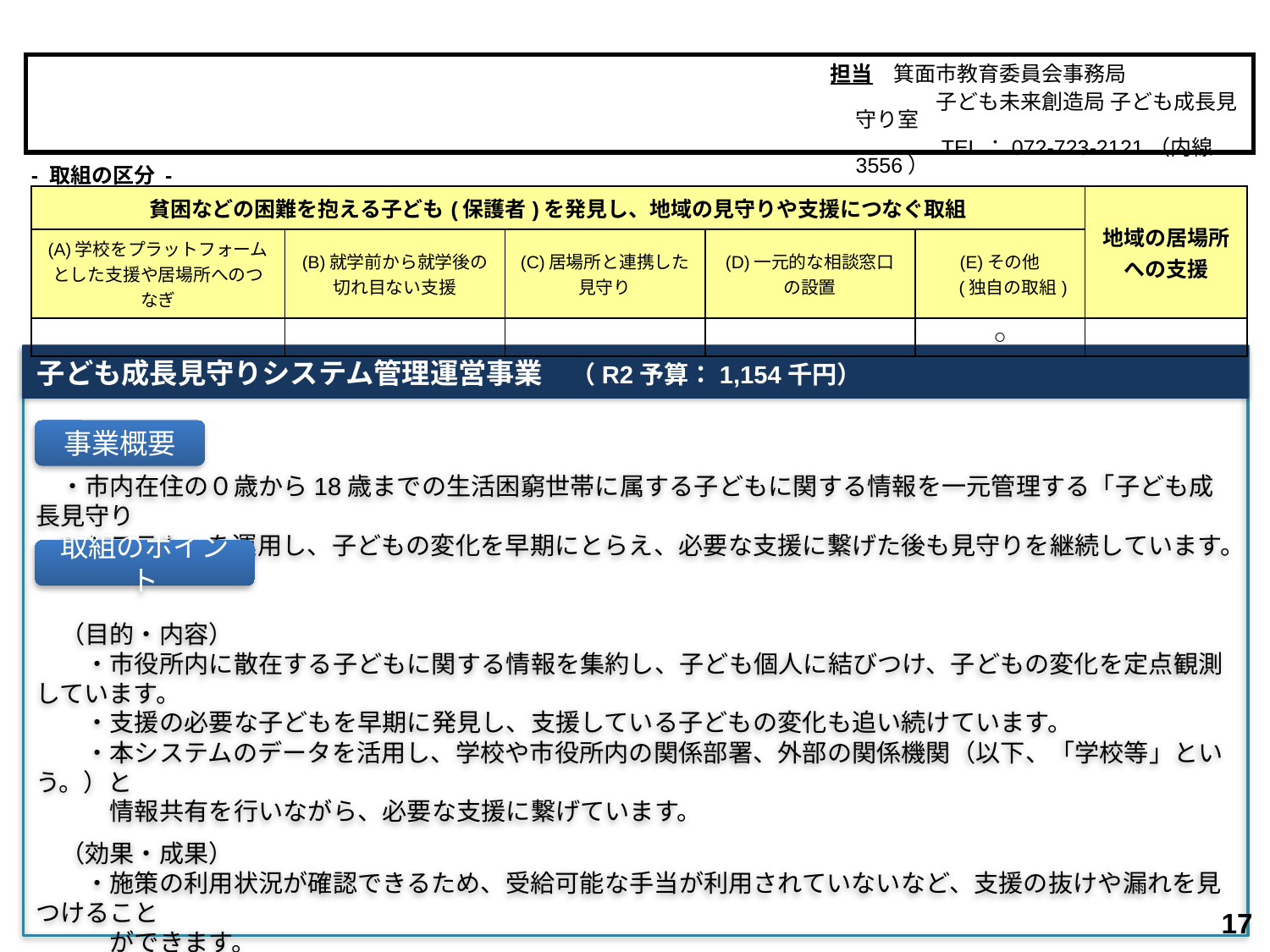

担当　箕面市教育委員会事務局
　　　　　子ども未来創造局 子ども成長見守り室
　　　　　TEL：072-723-2121（内線3556）

箕面市
- 取組の区分 -
| 貧困などの困難を抱える子ども(保護者)を発見し、地域の見守りや支援につなぐ取組 |  |  |  |  | 地域の居場所 への支援 |
| --- | --- | --- | --- | --- | --- |
| (A)学校をプラットフォームとした支援や居場所へのつなぎ | (B)就学前から就学後の 切れ目ない支援 | (C)居場所と連携した 見守り | (D)一元的な相談窓口 の設置 | (E)その他 　 (独自の取組) |  |
|  |  |  |  | ○ |  |
子ども成長見守りシステム管理運営事業　（R2予算：1,154千円）

　・市内在住の０歳から18歳までの生活困窮世帯に属する子どもに関する情報を一元管理する「子ども成長見守り
　　システム」を運用し、子どもの変化を早期にとらえ、必要な支援に繋げた後も見守りを継続しています。

　（目的・内容）
　　・市役所内に散在する子どもに関する情報を集約し、子ども個人に結びつけ、子どもの変化を定点観測しています。
　　・支援の必要な子どもを早期に発見し、支援している子どもの変化も追い続けています。
　　・本システムのデータを活用し、学校や市役所内の関係部署、外部の関係機関（以下、「学校等」という。）と
　　　情報共有を行いながら、必要な支援に繋げています。

　（効果・成果）
　　・施策の利用状況が確認できるため、受給可能な手当が利用されていないなど、支援の抜けや漏れを見つけること
　　　ができます。
　　・過去からの状況を客観的なデータとして把握することで、支援が必要な子どもを発見することができます。
　　・本システムで支援が必要と判定された子どもの情報を学校等に提供し、学校等と連携しながら、見守りや支援に
　　　繋げることができます。

事業概要
取組のポイント
17